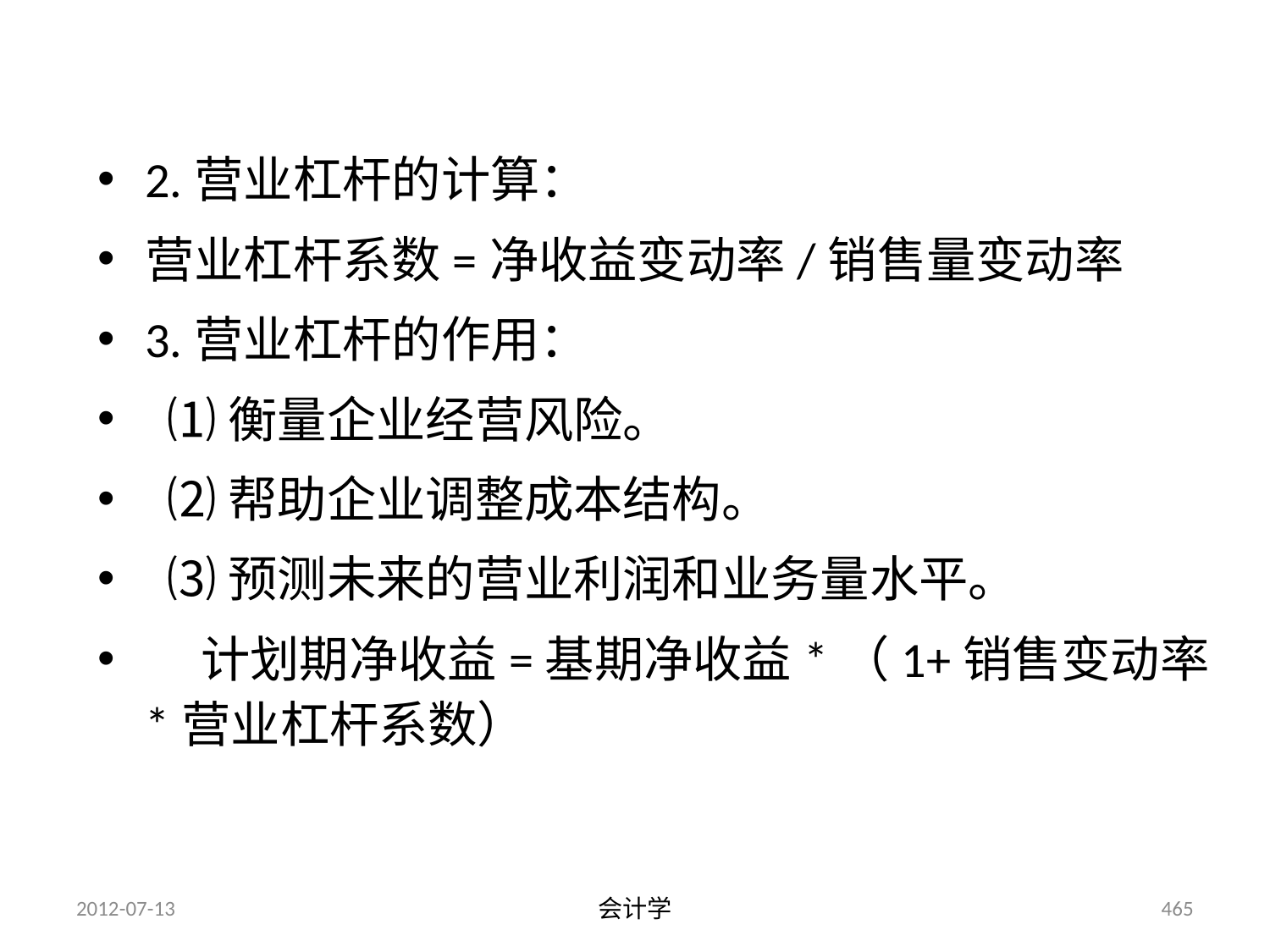

2.营业杠杆的计算：
营业杠杆系数=净收益变动率/销售量变动率
3.营业杠杆的作用：
  ⑴衡量企业经营风险。
  ⑵帮助企业调整成本结构。
  ⑶预测未来的营业利润和业务量水平。
    计划期净收益=基期净收益*（1+销售变动率*营业杠杆系数）
2012-07-13
会计学
465